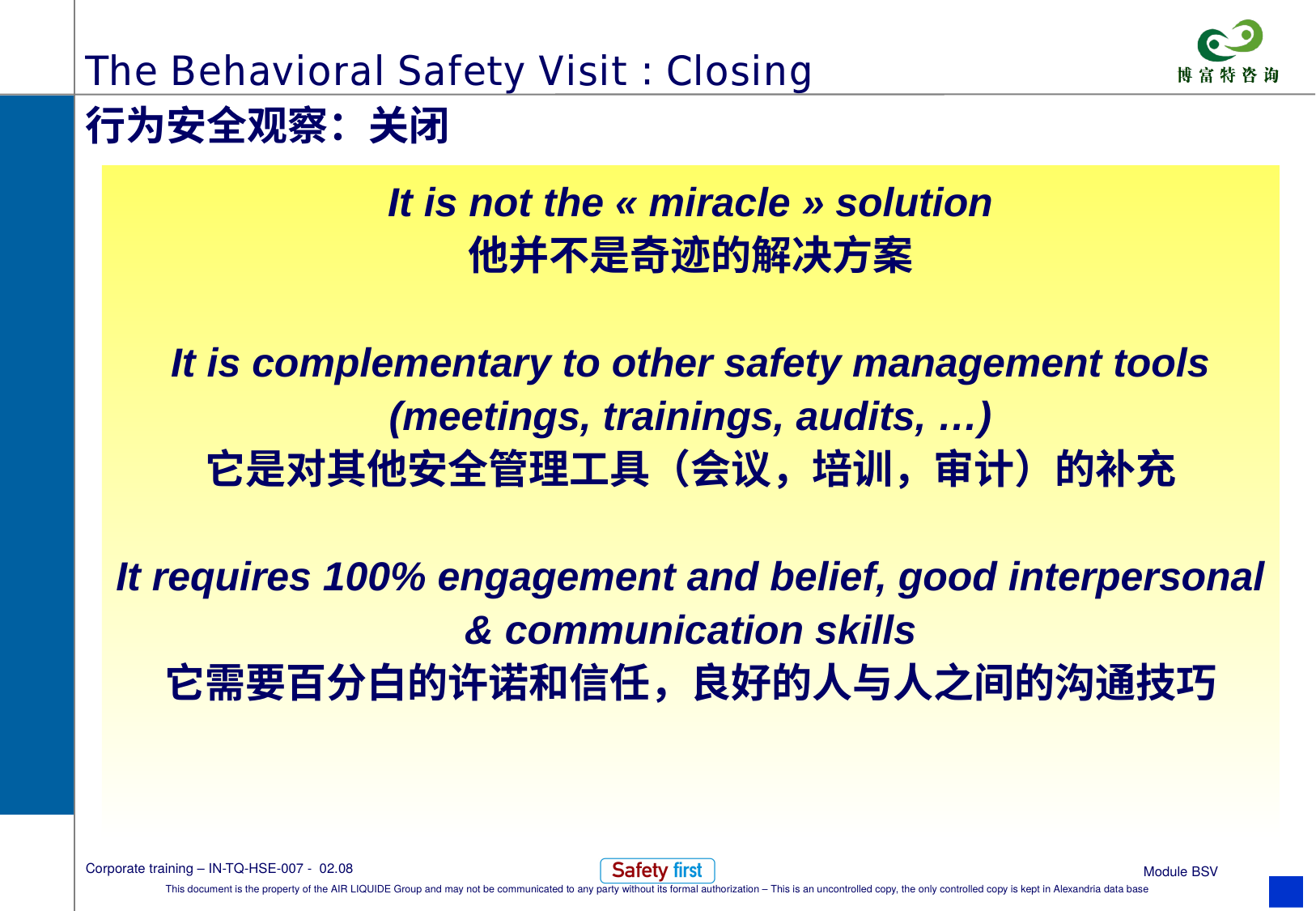

The Behavioral Safety Visit : Closing
行为安全观察：关闭

# It is not the « miracle » solution 他并不是奇迹的解决方案 It is complementary to other safety management tools (meetings, trainings, audits, …) 它是对其他安全管理工具（会议，培训，审计）的补充 It requires 100% engagement and belief, good interpersonal & communication skills 它需要百分白的许诺和信任，良好的人与人之间的沟通技巧
23